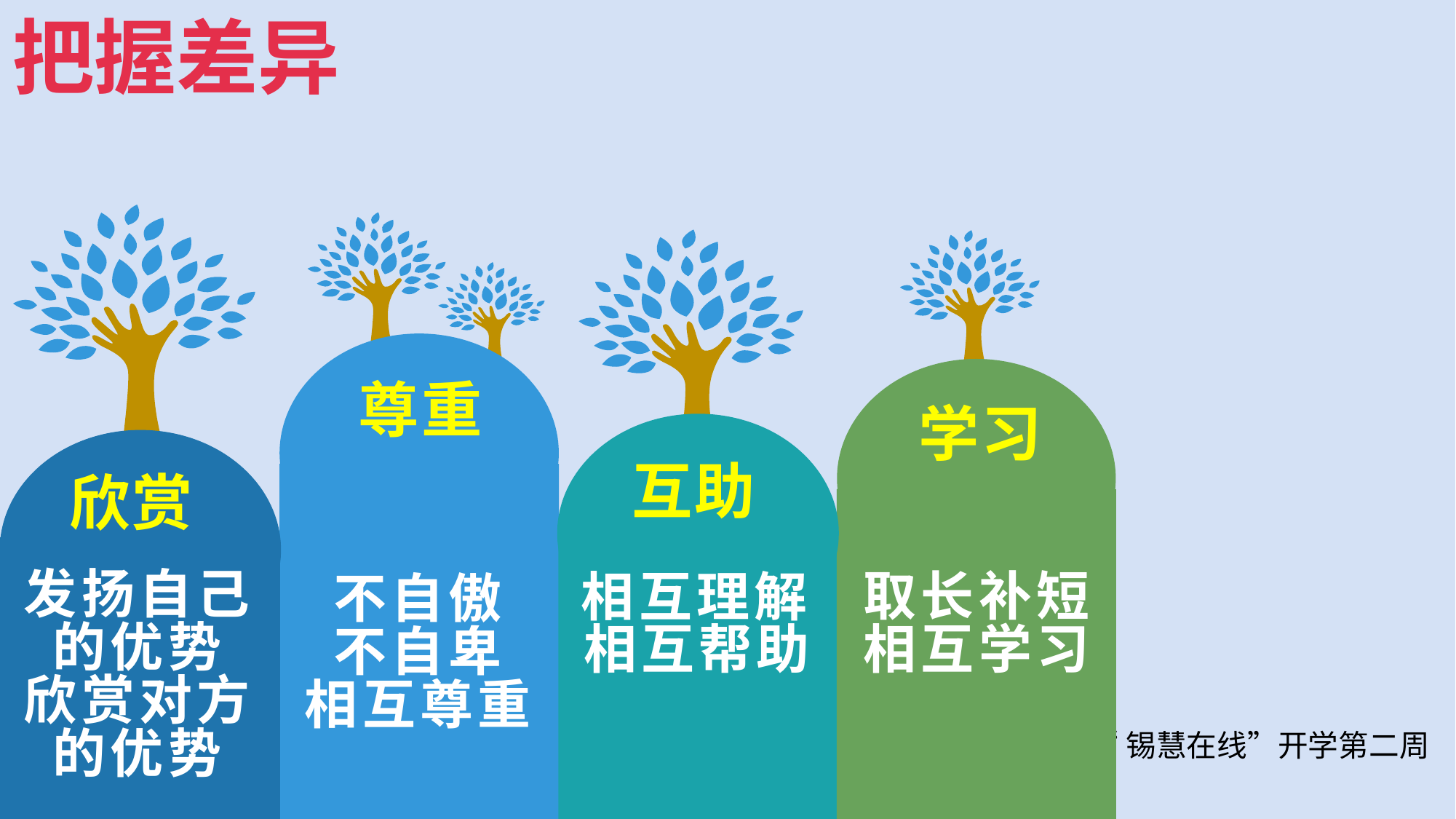

把握差异

尊重
不自傲
不自卑
相互尊重

学习
取长补短
相互学习

互助
相互理解相互帮助

欣赏
发扬自己
的优势
欣赏对方
的优势